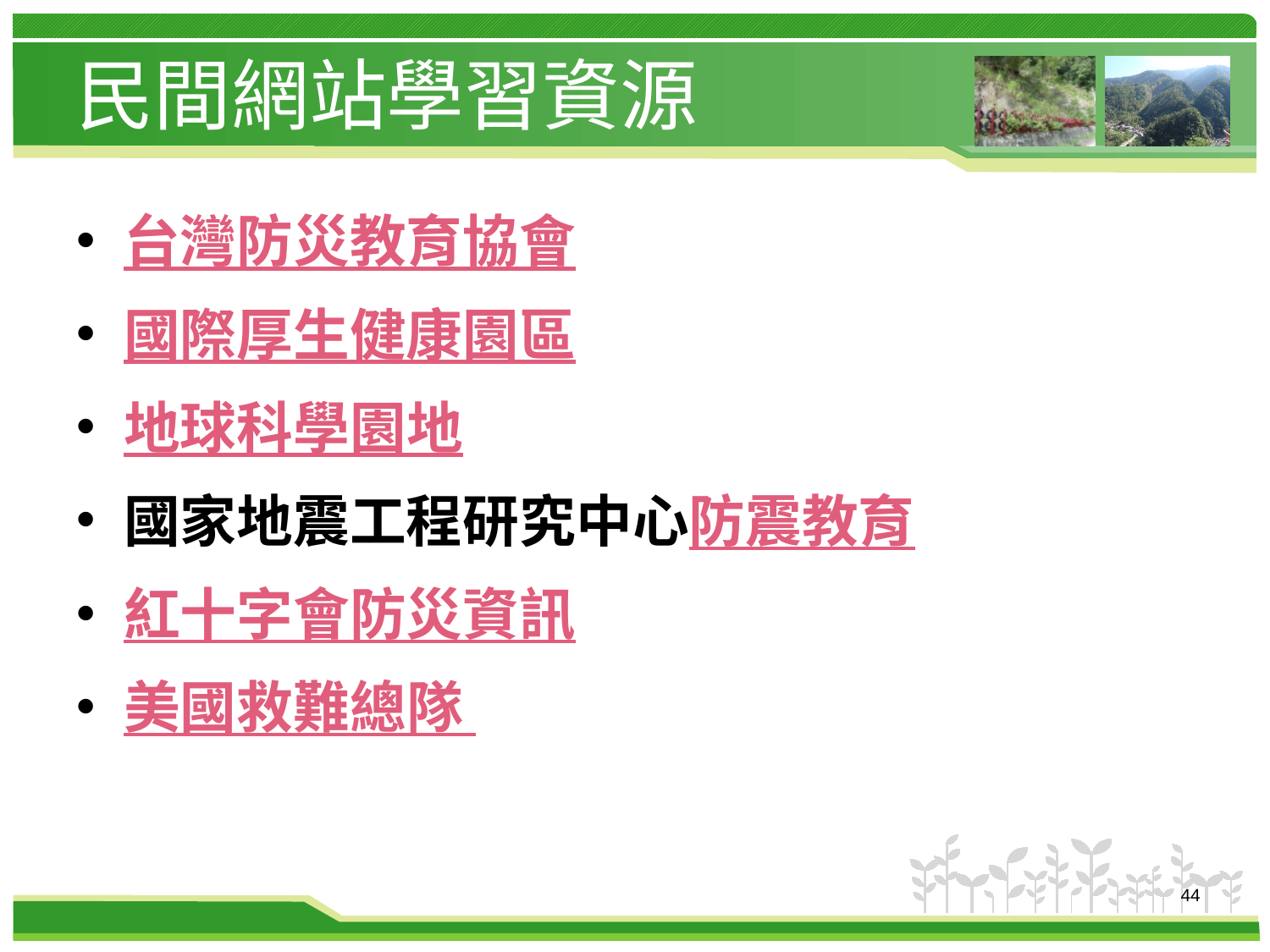

# 民間網站學習資源
台灣防災教育協會
國際厚生健康園區
地球科學園地
國家地震工程研究中心防震教育
紅十字會防災資訊
美國救難總隊
44